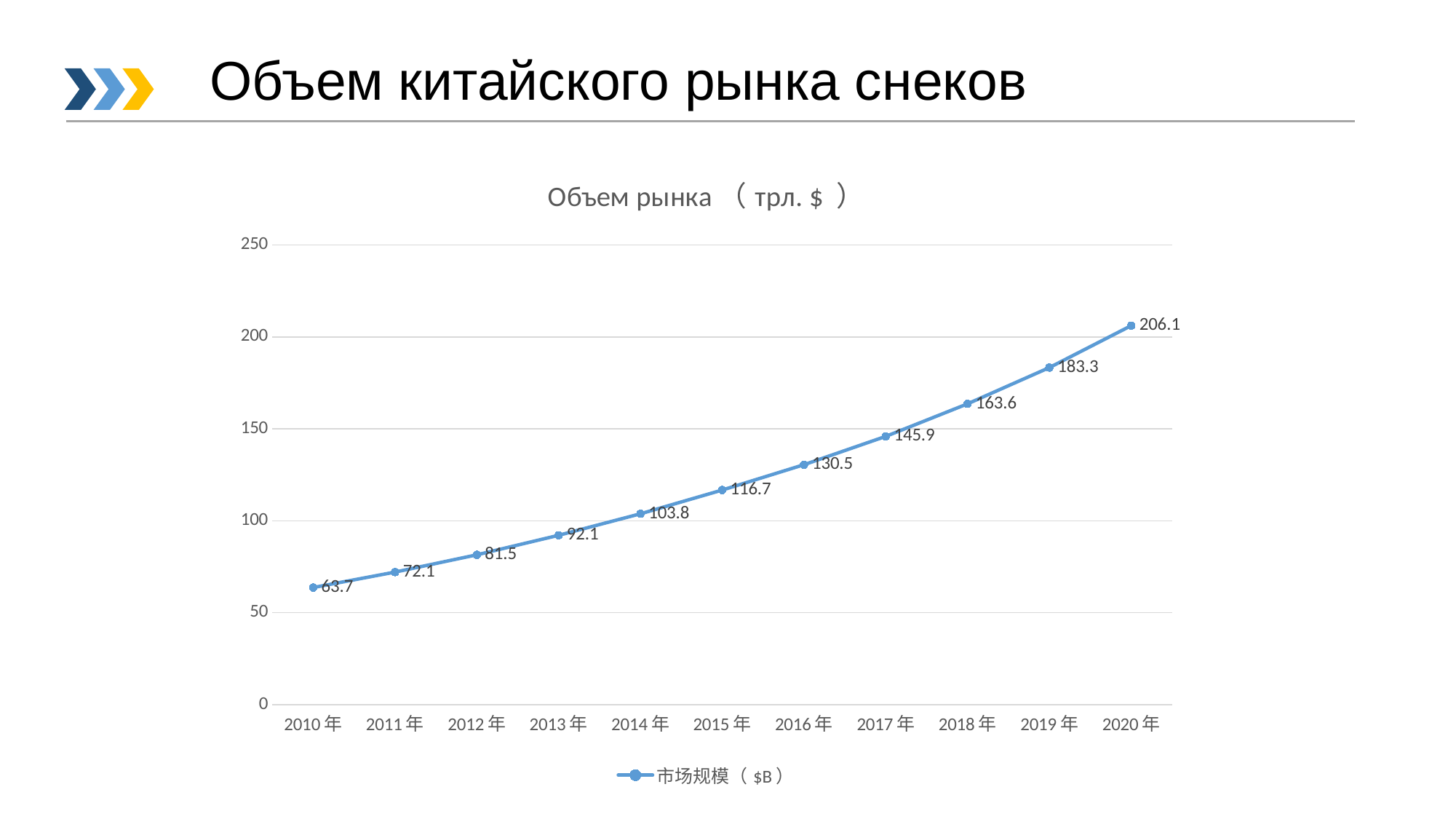

# Объем китайского рынка снеков

### Chart: Объем рынка（трл. $ ）

| Category | 市场规模（$B） |
|---|---|
| 2010年 | 63.7 |
| 2011年 | 72.1 |
| 2012年 | 81.5 |
| 2013年 | 92.1 |
| 2014年 | 103.8 |
| 2015年 | 116.7 |
| 2016年 | 130.5 |
| 2017年 | 145.9 |
| 2018年 | 163.6 |
| 2019年 | 183.3 |
| 2020年 | 206.1 |